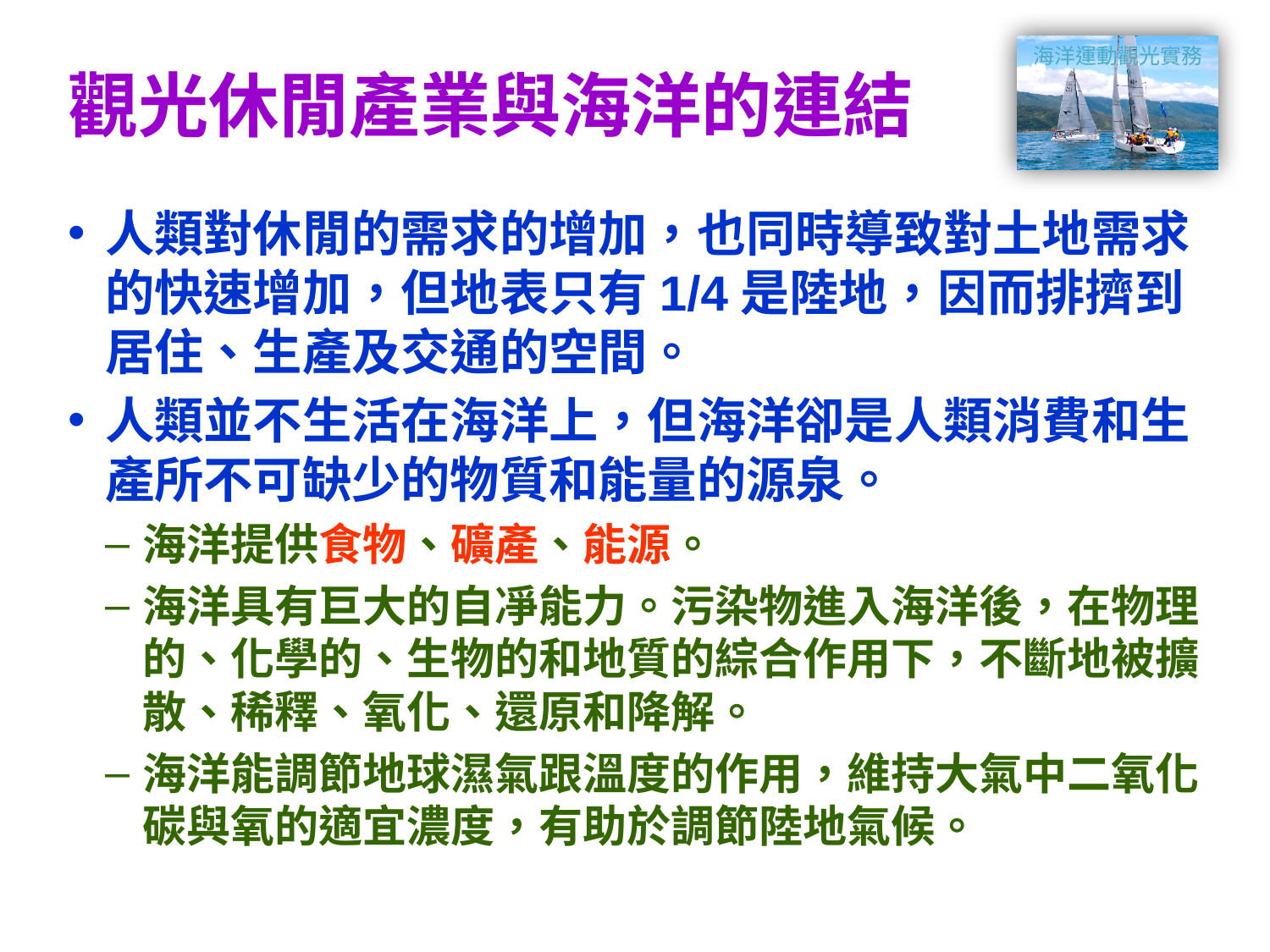

# 觀光休閒產業與海洋的連結
人類對休閒的需求的增加，也同時導致對土地需求的快速增加，但地表只有1/4是陸地，因而排擠到居住、生產及交通的空間。
人類並不生活在海洋上，但海洋卻是人類消費和生產所不可缺少的物質和能量的源泉。
海洋提供食物、礦產、能源。
海洋具有巨大的自凈能力。污染物進入海洋後，在物理的、化學的、生物的和地質的綜合作用下，不斷地被擴散、稀釋、氧化、還原和降解。
海洋能調節地球濕氣跟溫度的作用，維持大氣中二氧化碳與氧的適宜濃度，有助於調節陸地氣候。